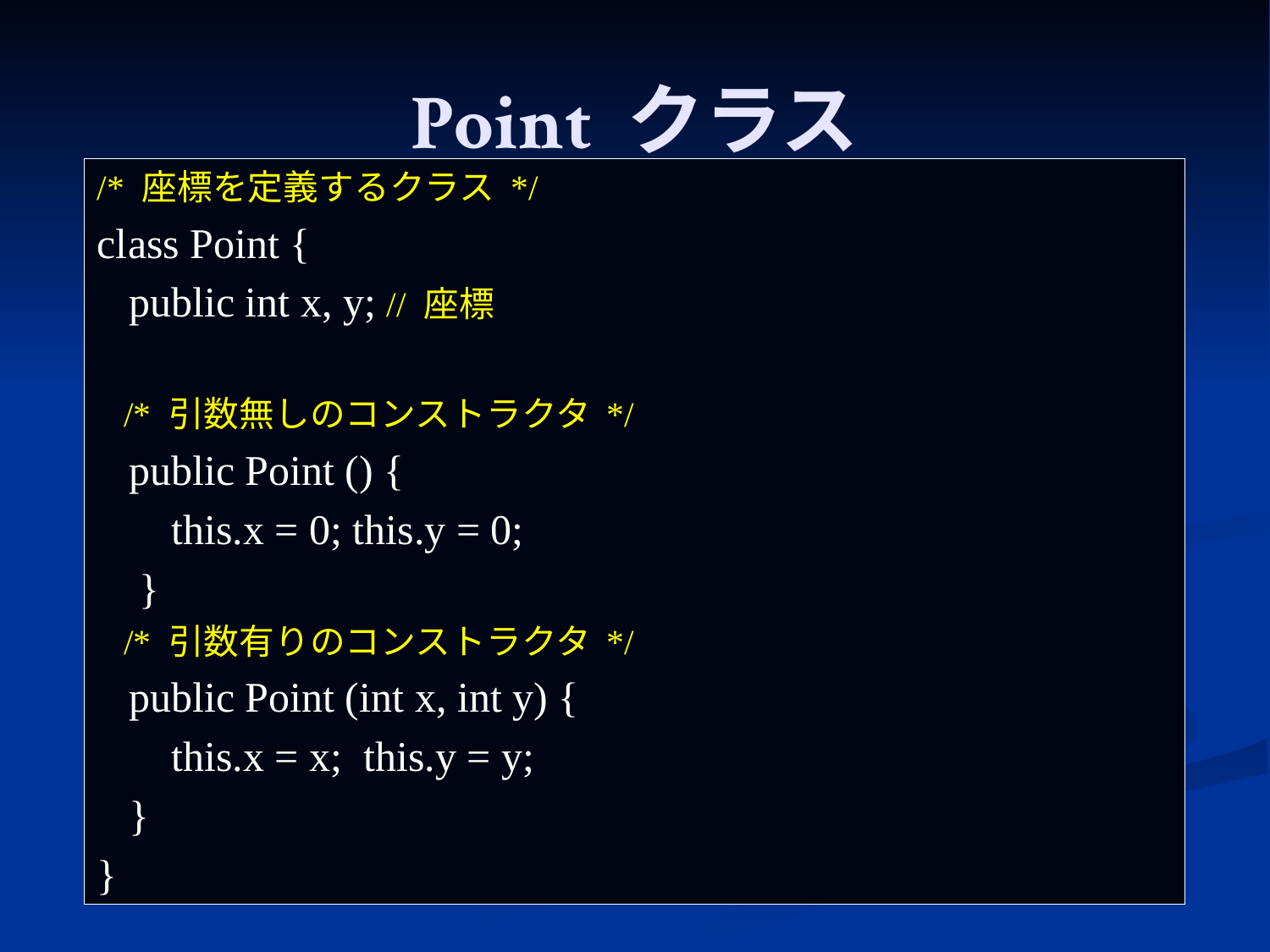

# Point クラス
/* 座標を定義するクラス */
class Point {
   public int x, y; // 座標

   /* 引数無しのコンストラクタ */
   public Point () {
       this.x = 0; this.y = 0;
    }
   /* 引数有りのコンストラクタ */
   public Point (int x, int y) {
       this.x = x;  this.y = y;
   }
}